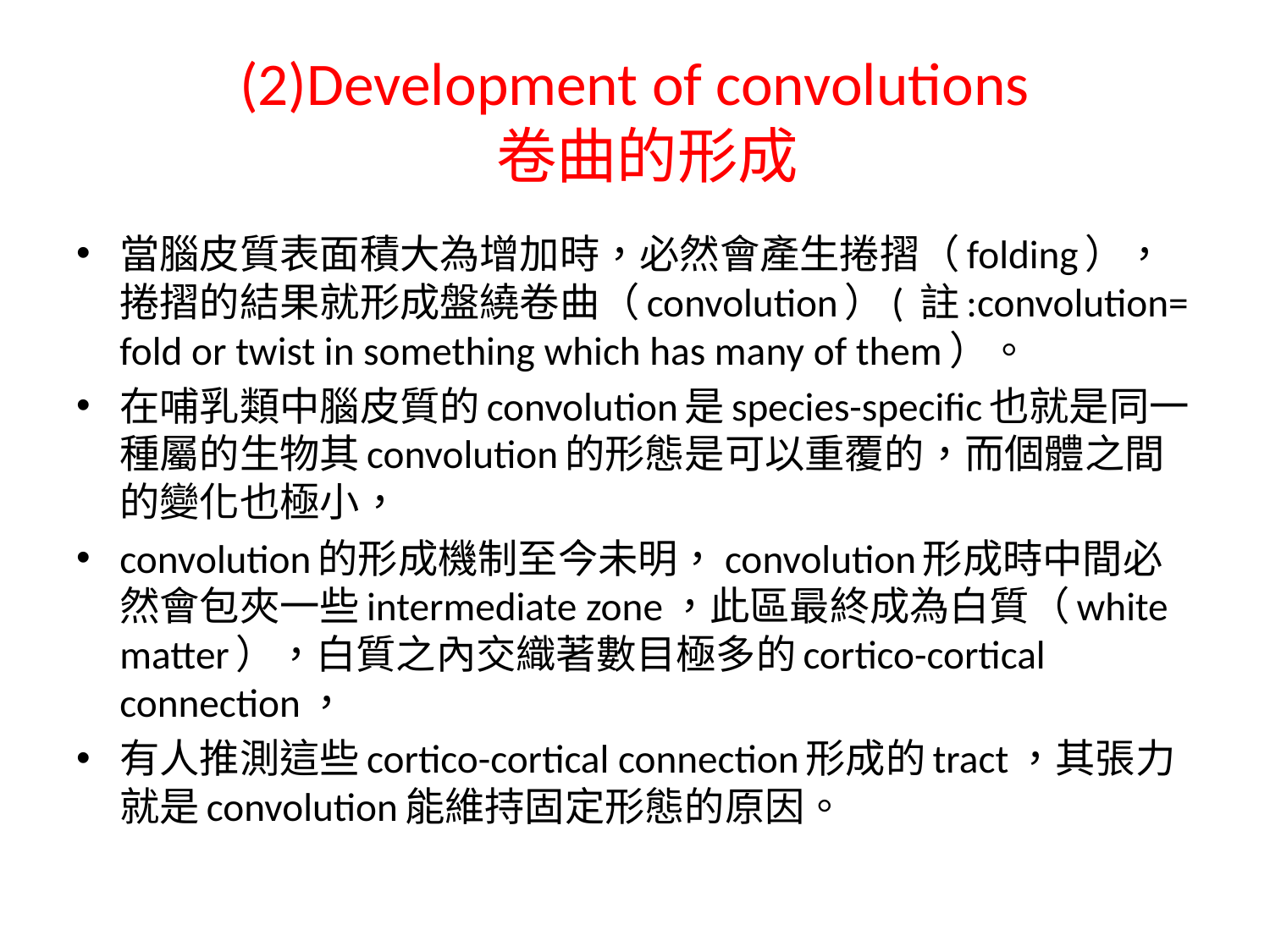

# (2)Development of convolutions 卷曲的形成
當腦皮質表面積大為增加時，必然會產生捲摺（folding），捲摺的結果就形成盤繞卷曲（convolution）( 註:convolution= fold or twist in something which has many of them）。
在哺乳類中腦皮質的convolution是species-specific也就是同一種屬的生物其convolution的形態是可以重覆的，而個體之間的變化也極小，
convolution的形成機制至今未明，convolution形成時中間必然會包夾一些intermediate zone，此區最終成為白質（white matter），白質之內交織著數目極多的cortico-cortical connection，
有人推測這些cortico-cortical connection形成的tract，其張力就是convolution能維持固定形態的原因。